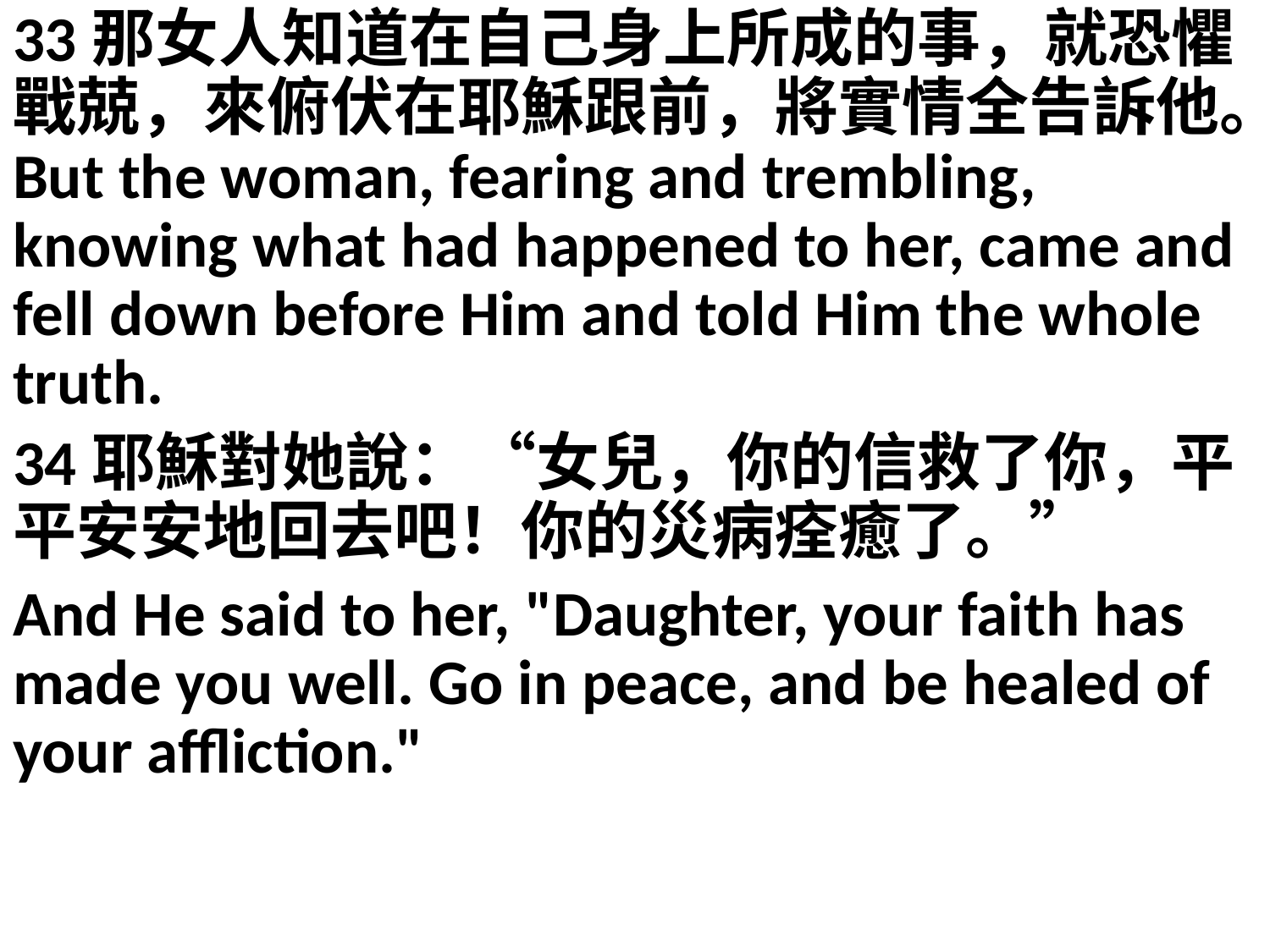

33那女人知道在自己身上所成的事，就恐懼戰兢，來俯伏在耶穌跟前，將實情全告訴他。But the woman, fearing and trembling, knowing what had happened to her, came and fell down before Him and told Him the whole truth.
34耶穌對她說：“女兒，你的信救了你，平平安安地回去吧！你的災病痊癒了。”
And He said to her, "Daughter, your faith has made you well. Go in peace, and be healed of your affliction."